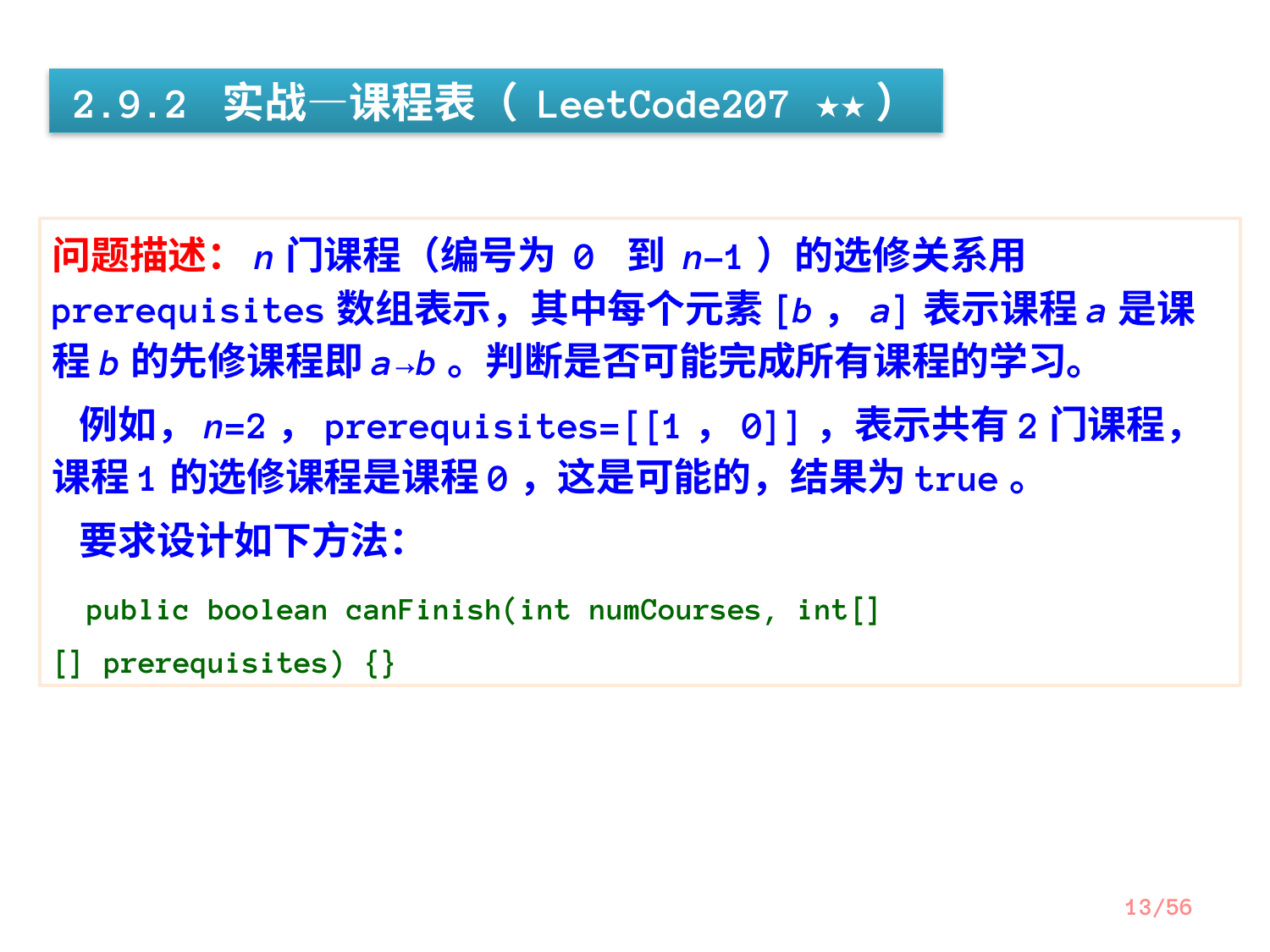

2.9.2 实战—课程表（ LeetCode207 ★★）
问题描述：n门课程（编号为 0 到 n-1）的选修关系用prerequisites数组表示，其中每个元素[b，a]表示课程a是课程b的先修课程即a→b。判断是否可能完成所有课程的学习。
  例如，n=2，prerequisites=[[1，0]]，表示共有2门课程，课程1的选修课程是课程0，这是可能的，结果为true。
  要求设计如下方法：
  public boolean canFinish(int numCourses, int[][] prerequisites) {}
13/56